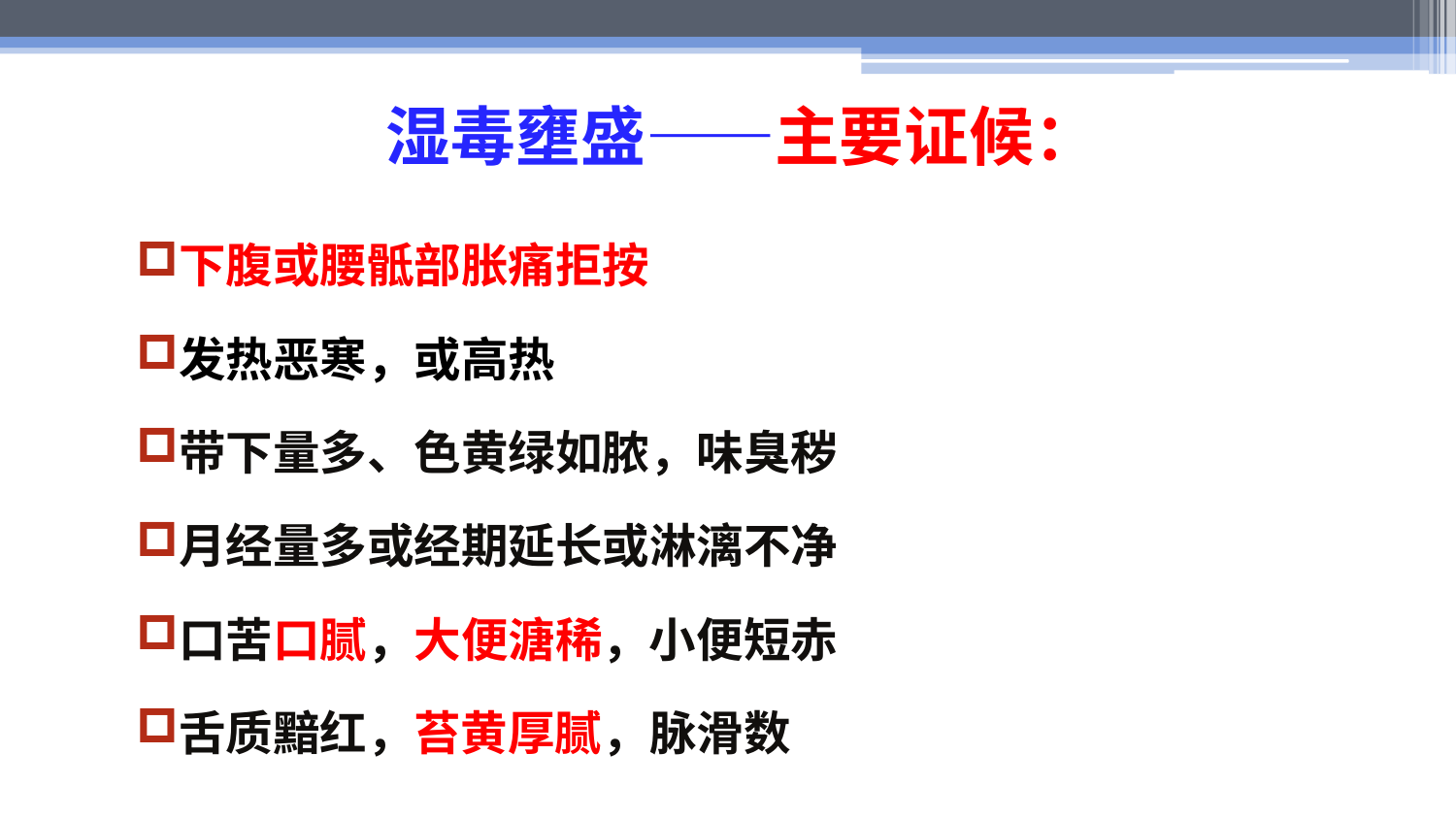

# 湿毒壅盛——主要证候：
下腹或腰骶部胀痛拒按
发热恶寒，或高热
带下量多、色黄绿如脓，味臭秽
月经量多或经期延长或淋漓不净
口苦口腻，大便溏稀，小便短赤
舌质黯红，苔黄厚腻，脉滑数